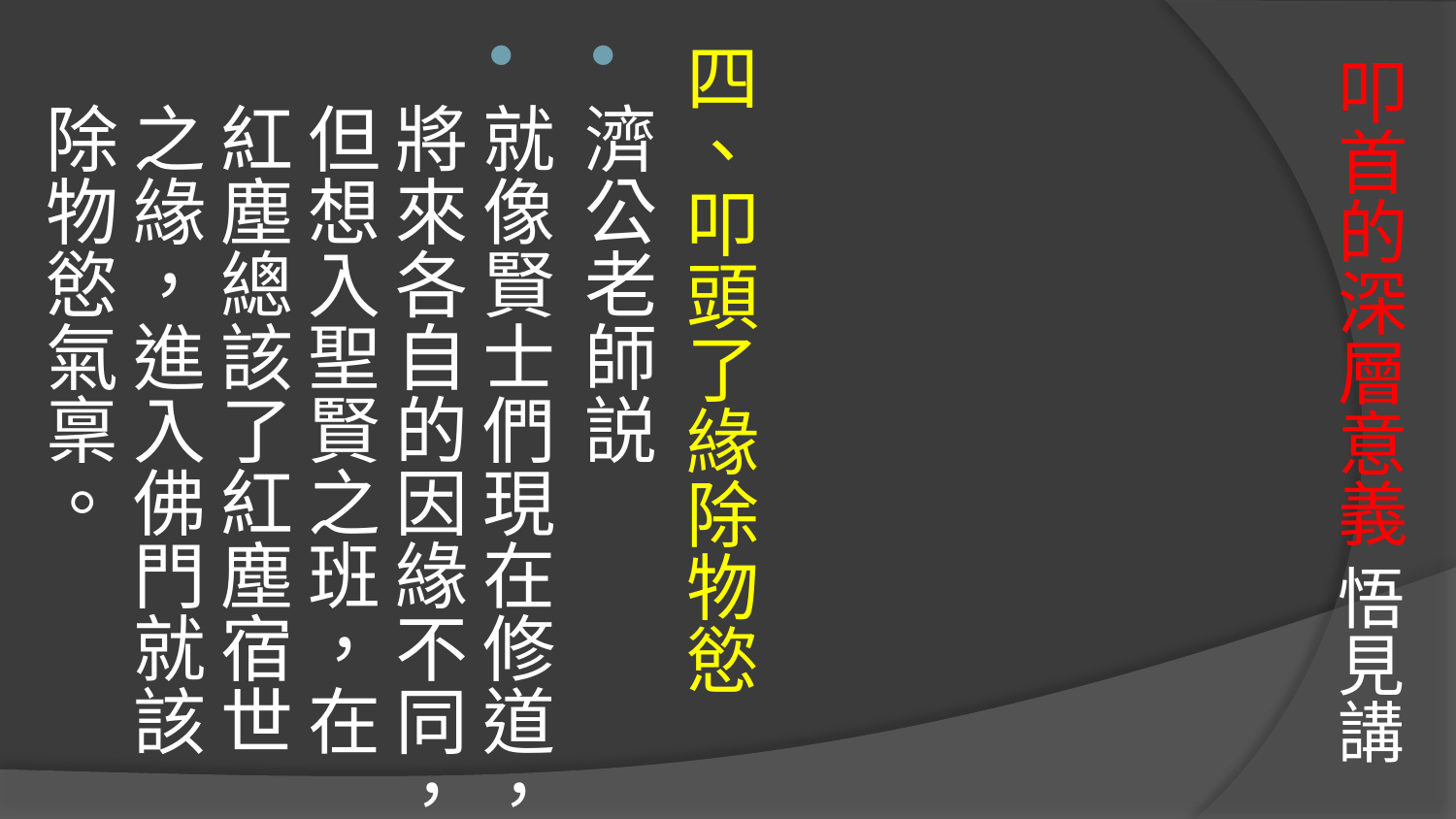

四、叩頭了緣除物慾
濟公老師説
就像賢士們現在修道，將來各自的因緣不同，但想入聖賢之班，在紅塵總該了紅塵宿世之緣，進入佛門就該除物慾氣稟。
# 叩首的深層意義 悟見講